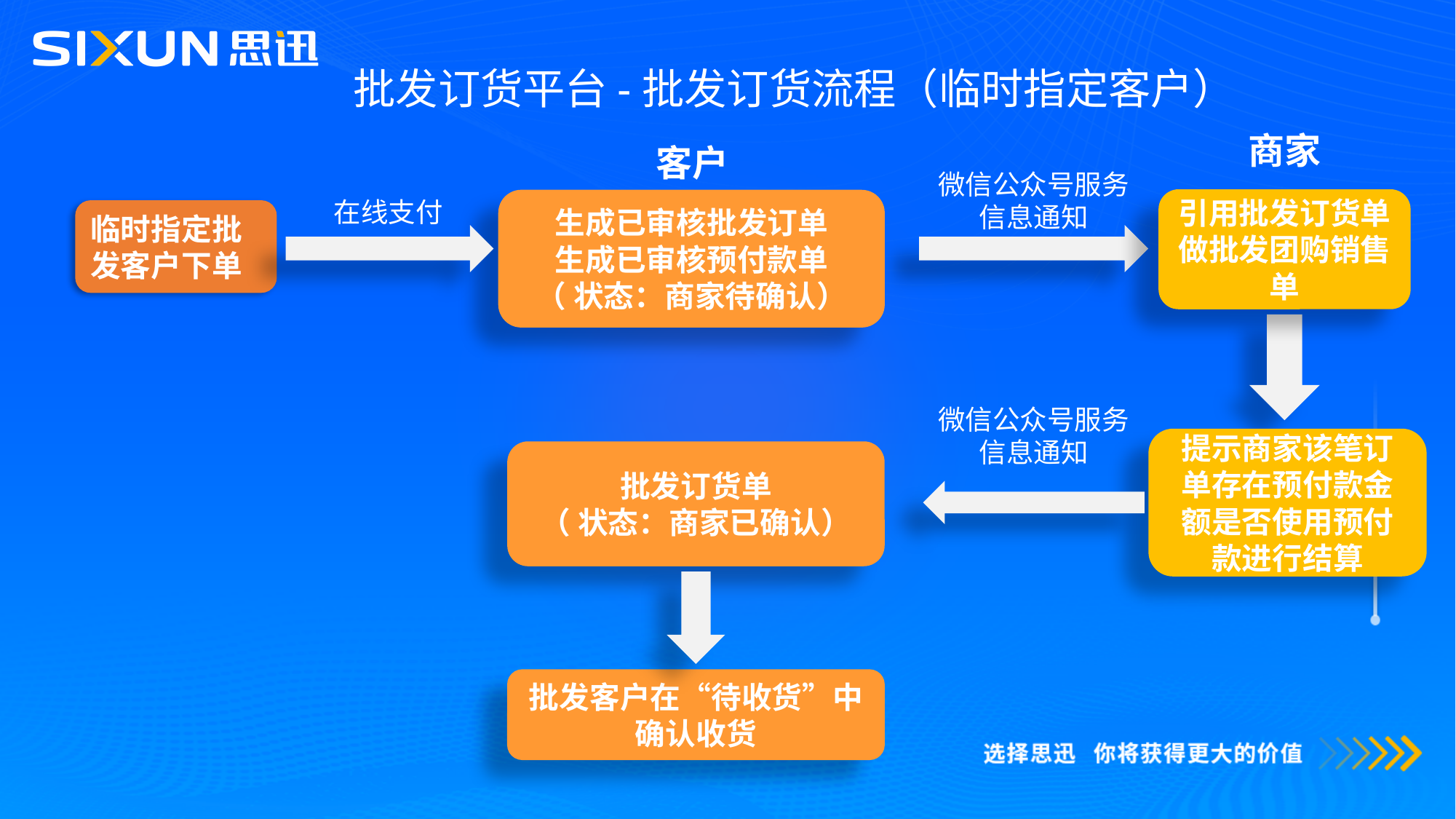

批发订货平台-批发订货流程（临时指定客户）
商家
客户
微信公众号服务信息通知
引用批发订货单做批发团购销售单
     在线支付

生成已审核批发订单
生成已审核预付款单
（ 状态：商家待确认）

临时指定批发客户下单

微信公众号服务信息通知
提示商家该笔订单存在预付款金额是否使用预付款进行结算
批发订货单
（ 状态：商家已确认）

批发客户在“待收货”中确认收货